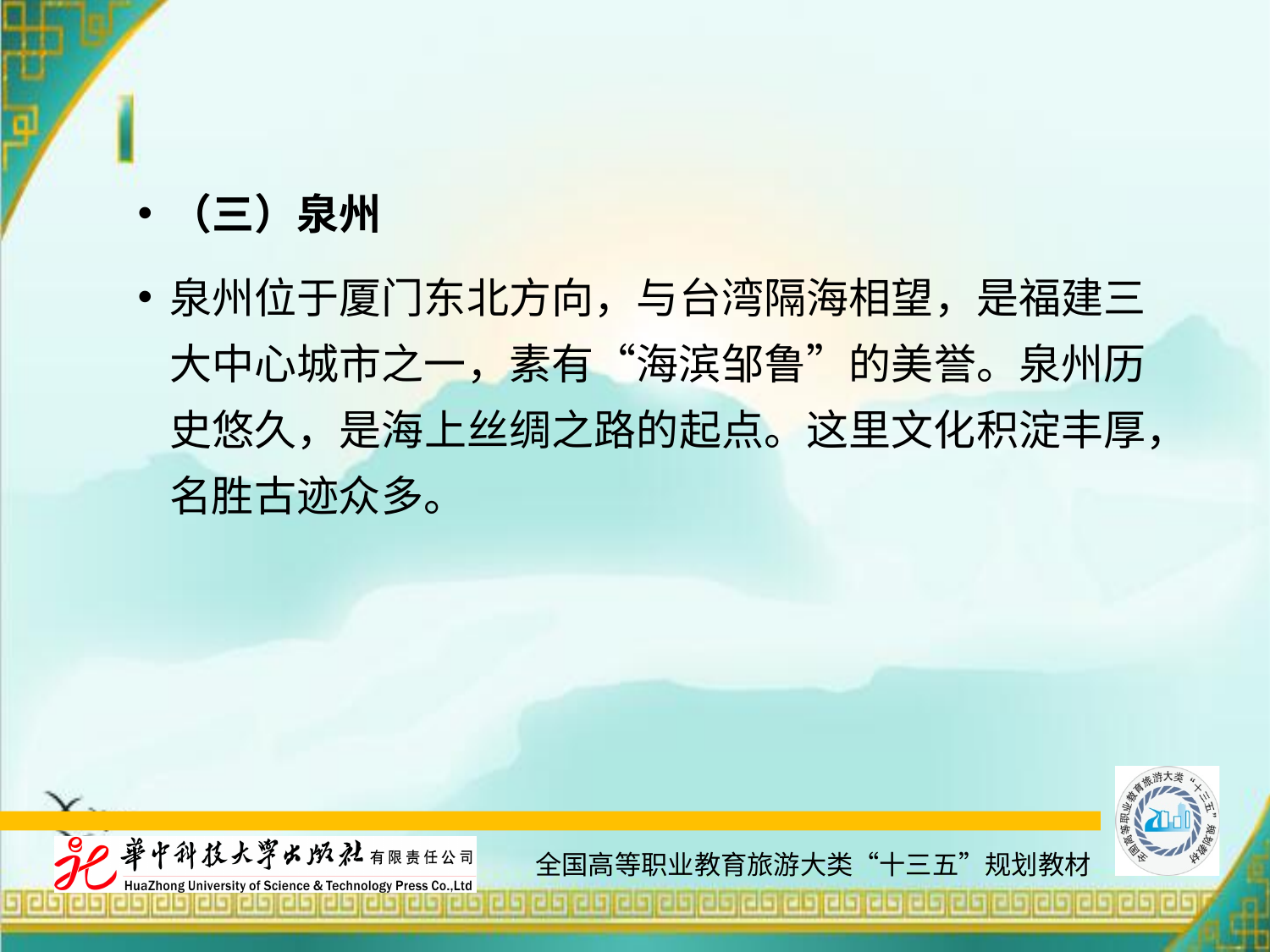

#
（三）泉州
泉州位于厦门东北方向，与台湾隔海相望，是福建三大中心城市之一，素有“海滨邹鲁”的美誉。泉州历史悠久，是海上丝绸之路的起点。这里文化积淀丰厚，名胜古迹众多。